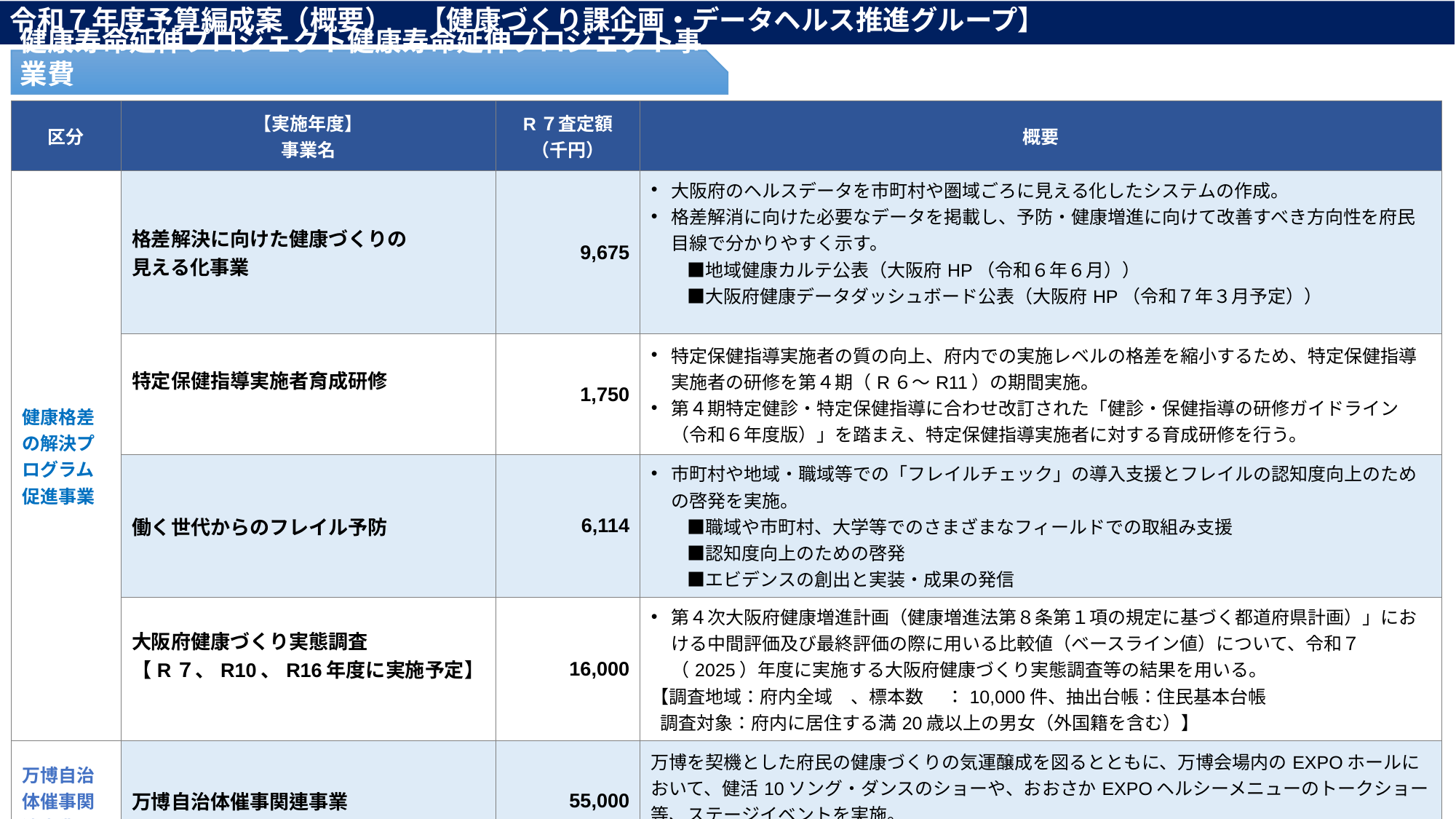

令和７年度予算編成案（概要）　【健康づくり課企画・データヘルス推進グループ】
健康寿命延伸プロジェクト健康寿命延伸プロジェクト事業費
| 区分 | 【実施年度】 事業名 | R７査定額（千円） | 概要 |
| --- | --- | --- | --- |
| 健康格差の解決プログラム促進事業 | 格差解決に向けた健康づくりの 見える化事業 | 9,675 | 大阪府のヘルスデータを市町村や圏域ごろに見える化したシステムの作成。 格差解消に向けた必要なデータを掲載し、予防・健康増進に向けて改善すべき方向性を府民目線で分かりやすく示す。 　　■地域健康カルテ公表（大阪府HP（令和６年６月）） 　　■大阪府健康データダッシュボード公表（大阪府HP（令和７年３月予定）） |
|  | 特定保健指導実施者育成研修 | 1,750 | 特定保健指導実施者の質の向上、府内での実施レベルの格差を縮小するため、特定保健指導実施者の研修を第４期（R６～R11）の期間実施。 第４期特定健診・特定保健指導に合わせ改訂された「健診・保健指導の研修ガイドライン（令和６年度版）」を踏まえ、特定保健指導実施者に対する育成研修を行う。 |
|  | 働く世代からのフレイル予防 | 6,114 | 市町村や地域・職域等での「フレイルチェック」の導入支援とフレイルの認知度向上のための啓発を実施。 　　■職域や市町村、大学等でのさまざまなフィールドでの取組み支援 　　■認知度向上のための啓発 　　■エビデンスの創出と実装・成果の発信 |
|  | 大阪府健康づくり実態調査 【R７、R10、R16年度に実施予定】 | 16,000 | 第４次大阪府健康増進計画（健康増進法第８条第１項の規定に基づく都道府県計画）」における中間評価及び最終評価の際に用いる比較値（ベースライン値）について、令和７（2025）年度に実施する大阪府健康づくり実態調査等の結果を用いる。 【調査地域：府内全域　、標本数　 ：10,000件、抽出台帳：住民基本台帳 調査対象：府内に居住する満20歳以上の男女（外国籍を含む）】 |
| 万博自治体催事関連事業 | 万博自治体催事関連事業 | 55,000 | 万博を契機とした府民の健康づくりの気運醸成を図るとともに、万博会場内のEXPOホールにおいて、健活10ソング・ダンスのショーや、おおさかEXPOヘルシーメニューのトークショー等、ステージイベントを実施。 【開催日時：R7年7月25日、場所：EXPOホール（約1,850席）】 |